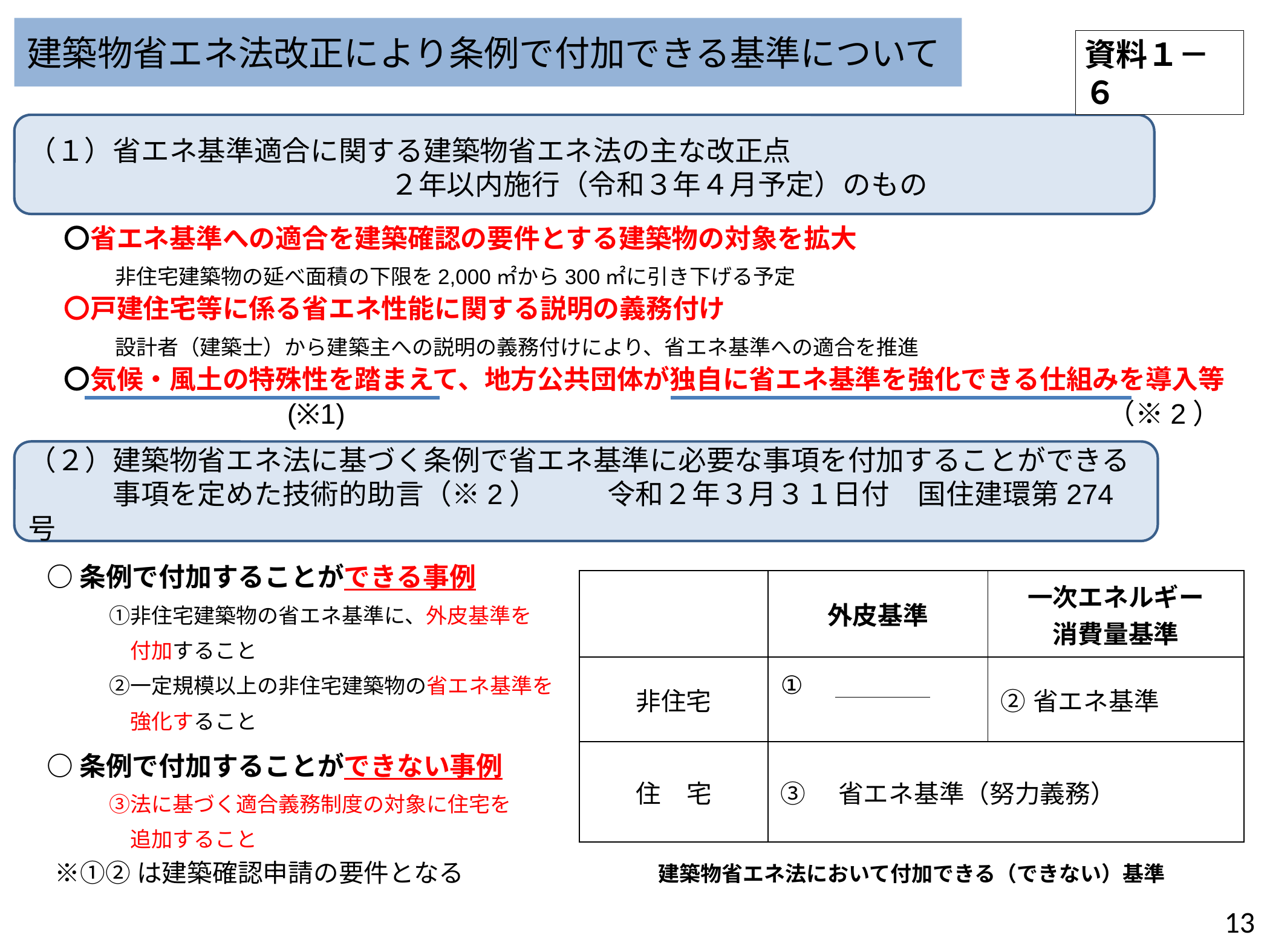

# 建築物省エネ法改正により条例で付加できる基準について
資料１－６
（１）省エネ基準適合に関する建築物省エネ法の主な改正点
                                                        ２年以内施行（令和３年４月予定）のもの
　〇省エネ基準への適合を建築確認の要件とする建築物の対象を拡大
　　　非住宅建築物の延べ面積の下限を2,000㎡から300㎡に引き下げる予定
　〇戸建住宅等に係る省エネ性能に関する説明の義務付け
　　　設計者（建築士）から建築主への説明の義務付けにより、省エネ基準への適合を推進
　〇気候・風土の特殊性を踏まえて、地方公共団体が独自に省エネ基準を強化できる仕組みを導入等
　　　　　　　　　 (※1) 　　　　　　　　　　　　　　　　　　　　　　　　　　　　 （※2）
（２）建築物省エネ法に基づく条例で省エネ基準に必要な事項を付加することができる
　　　事項を定めた技術的助言（※2）　　  令和２年３月３１日付　国住建環第274号
○条例で付加することができる事例
　　①非住宅建築物の省エネ基準に、外皮基準を
　　　付加すること
　　②一定規模以上の非住宅建築物の省エネ基準を
　　　強化すること
○条例で付加することができない事例
　　③法に基づく適合義務制度の対象に住宅を
　　　追加すること
|  | 外皮基準 | 一次エネルギー 消費量基準 |
| --- | --- | --- |
| 非住宅 | ① | ②省エネ基準 |
| 住　宅 | ③　省エネ基準（努力義務） |  |
※①②は建築確認申請の要件となる
建築物省エネ法において付加できる（できない）基準
13